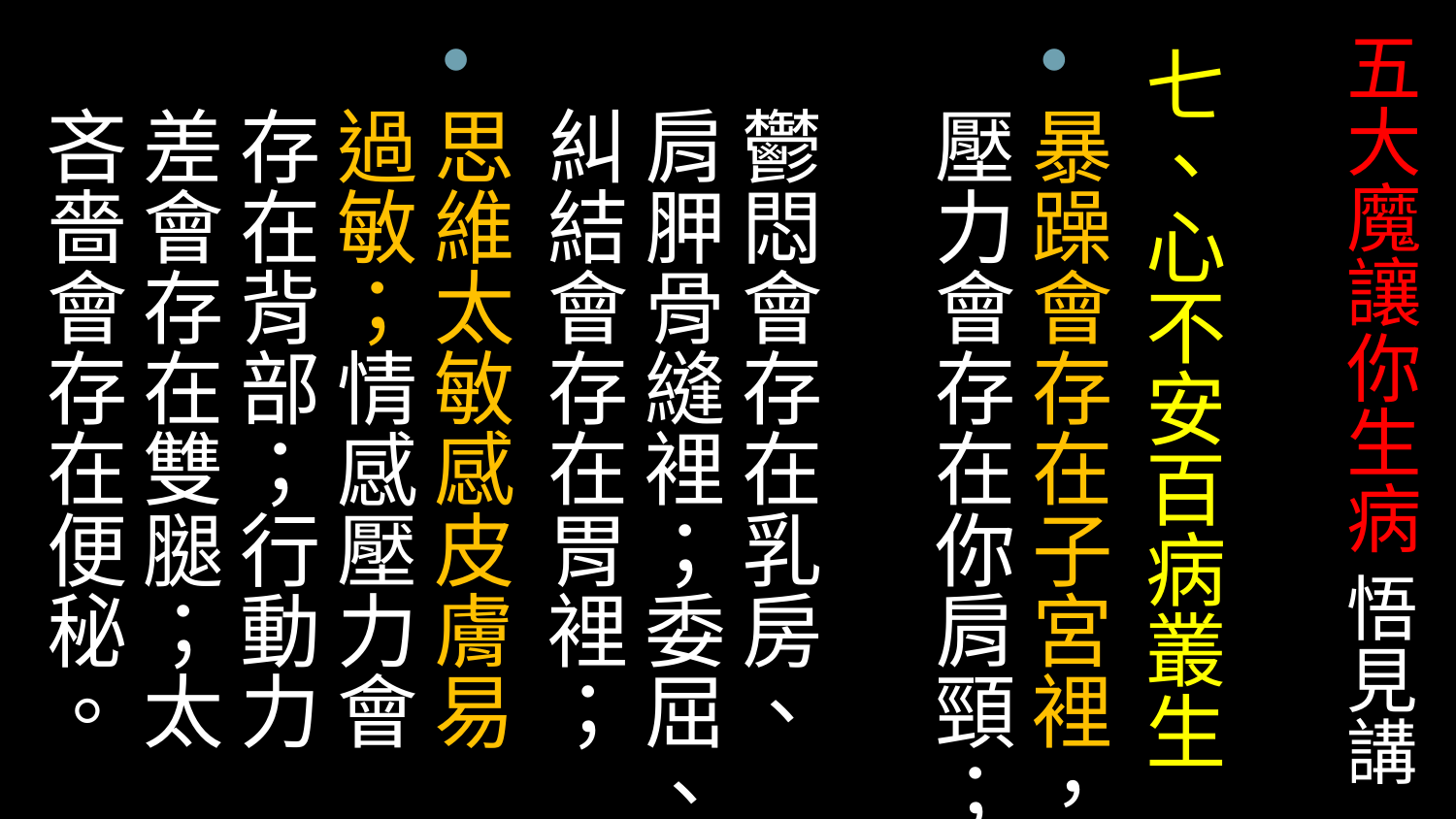

# 五大魔讓你生病 悟見講
七、心不安百病叢生
暴躁會存在子宮裡，壓力會存在你肩頸；
鬱悶會存在乳房、肩胛骨縫裡；委屈、糾結會存在胃裡；
思維太敏感皮膚易過敏；情感壓力會存在背部；行動力差會存在雙腿；太吝嗇會存在便秘。